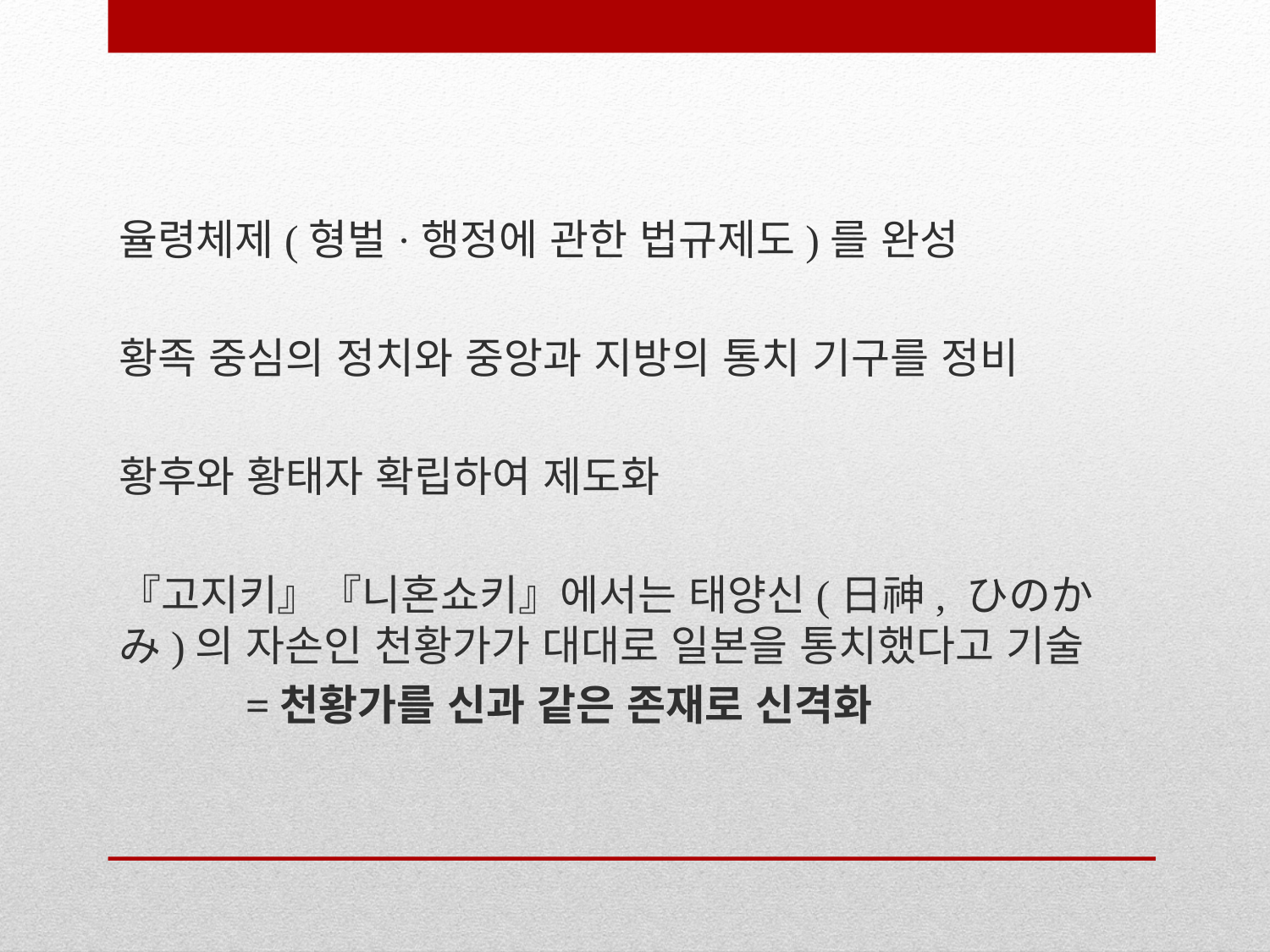

율령체제(형벌·행정에 관한 법규제도)를 완성

황족 중심의 정치와 중앙과 지방의 통치 기구를 정비

황후와 황태자 확립하여 제도화

『고지키』『니혼쇼키』에서는 태양신(日神, ひのかみ)의 자손인 천황가가 대대로 일본을 통치했다고 기술
            =천황가를 신과 같은 존재로 신격화